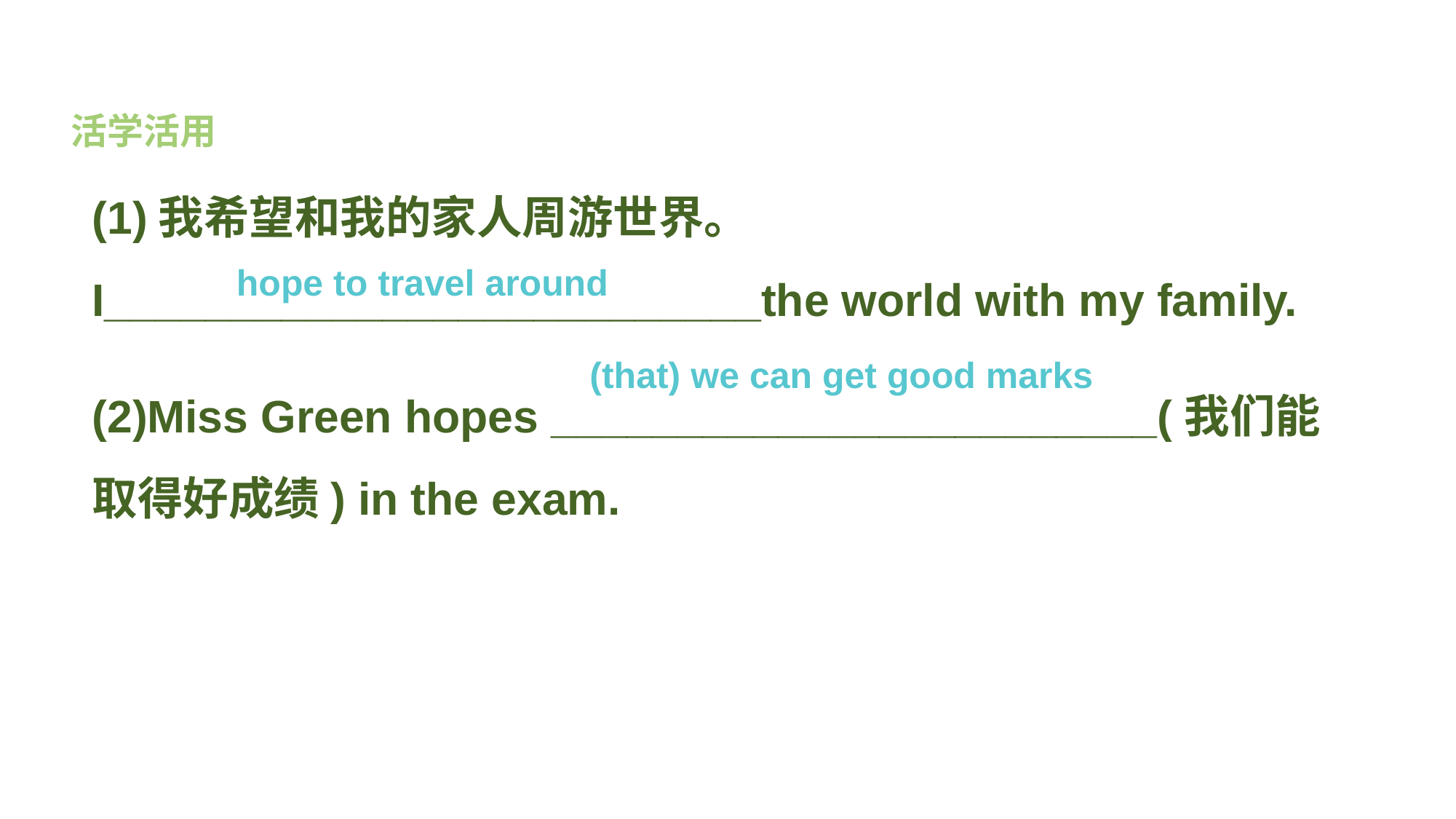

活学活用
(1)我希望和我的家人周游世界。
I__________________________the world with my family.
hope to travel around
(that) we can get good marks
(2)Miss Green hopes ________________________(我们能取得好成绩) in the exam.